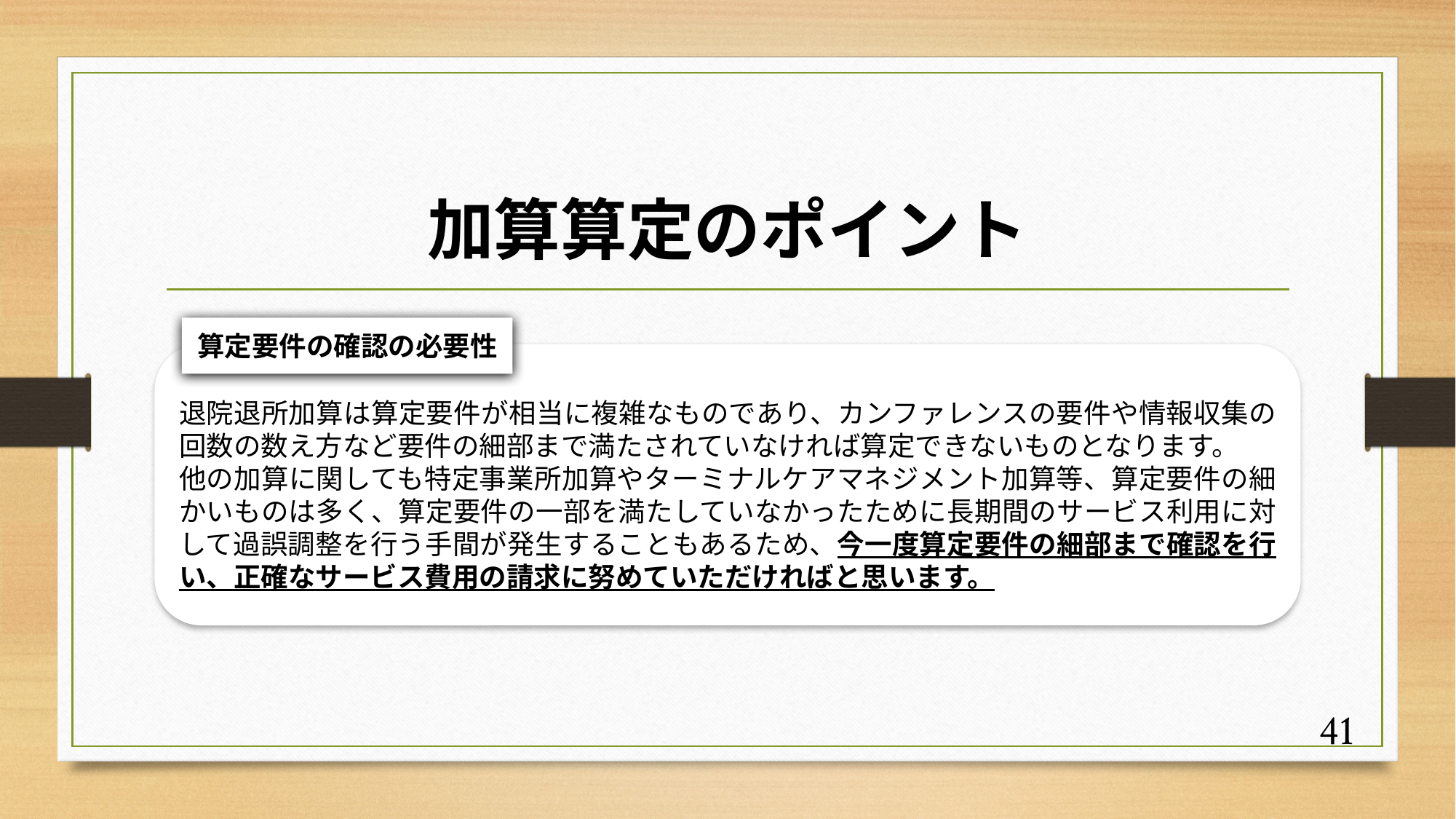

# 加算算定のポイント
算定要件の確認の必要性

退院退所加算は算定要件が相当に複雑なものであり、カンファレンスの要件や情報収集の回数の数え方など要件の細部まで満たされていなければ算定できないものとなります。
他の加算に関しても特定事業所加算やターミナルケアマネジメント加算等、算定要件の細かいものは多く、算定要件の一部を満たしていなかったために長期間のサービス利用に対して過誤調整を行う手間が発生することもあるため、今一度算定要件の細部まで確認を行い、正確なサービス費用の請求に努めていただければと思います。
41